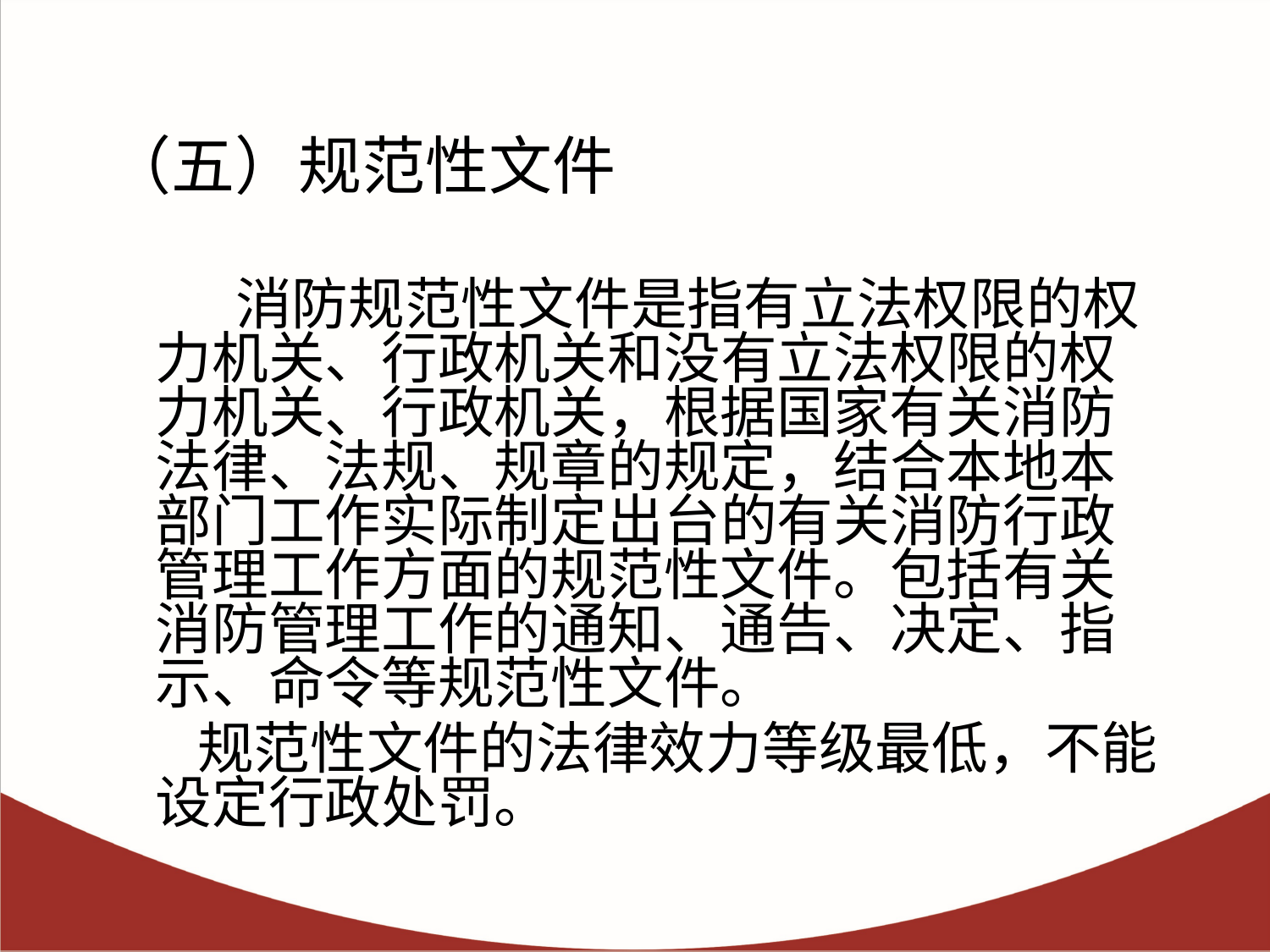

# （五）规范性文件
         消防规范性文件是指有立法权限的权力机关、行政机关和没有立法权限的权力机关、行政机关，根据国家有关消防法律、法规、规章的规定，结合本地本部门工作实际制定出台的有关消防行政管理工作方面的规范性文件。包括有关消防管理工作的通知、通告、决定、指示、命令等规范性文件。
      规范性文件的法律效力等级最低，不能设定行政处罚。